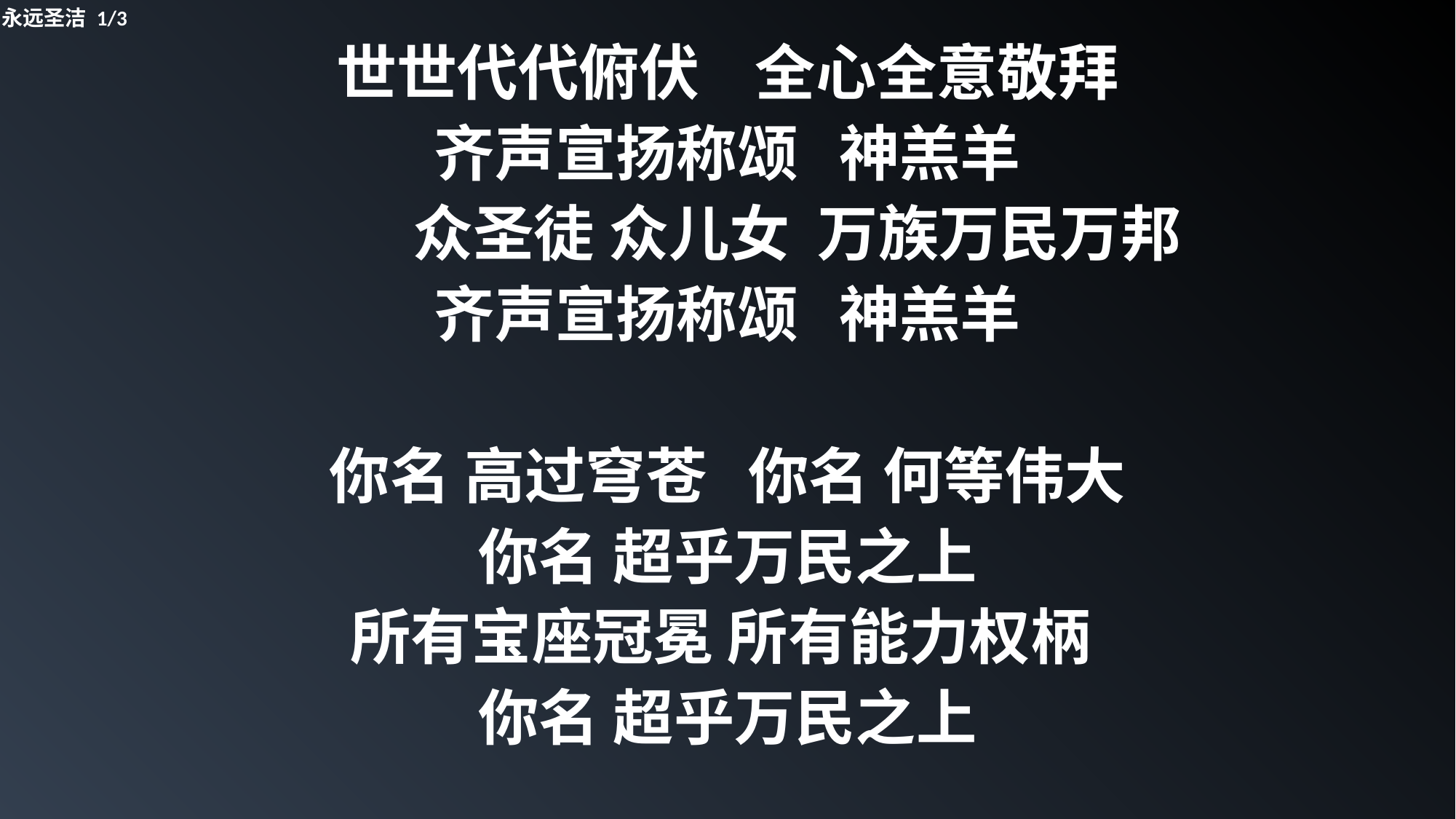

永远圣洁 1/3
世世代代俯伏    全心全意敬拜
齐声宣扬称颂   神羔羊
         众圣徒 众儿女  万族万民万邦
齐声宣扬称颂   神羔羊

你名 高过穹苍   你名 何等伟大
你名 超乎万民之上
所有宝座冠冕 所有能力权柄
你名 超乎万民之上